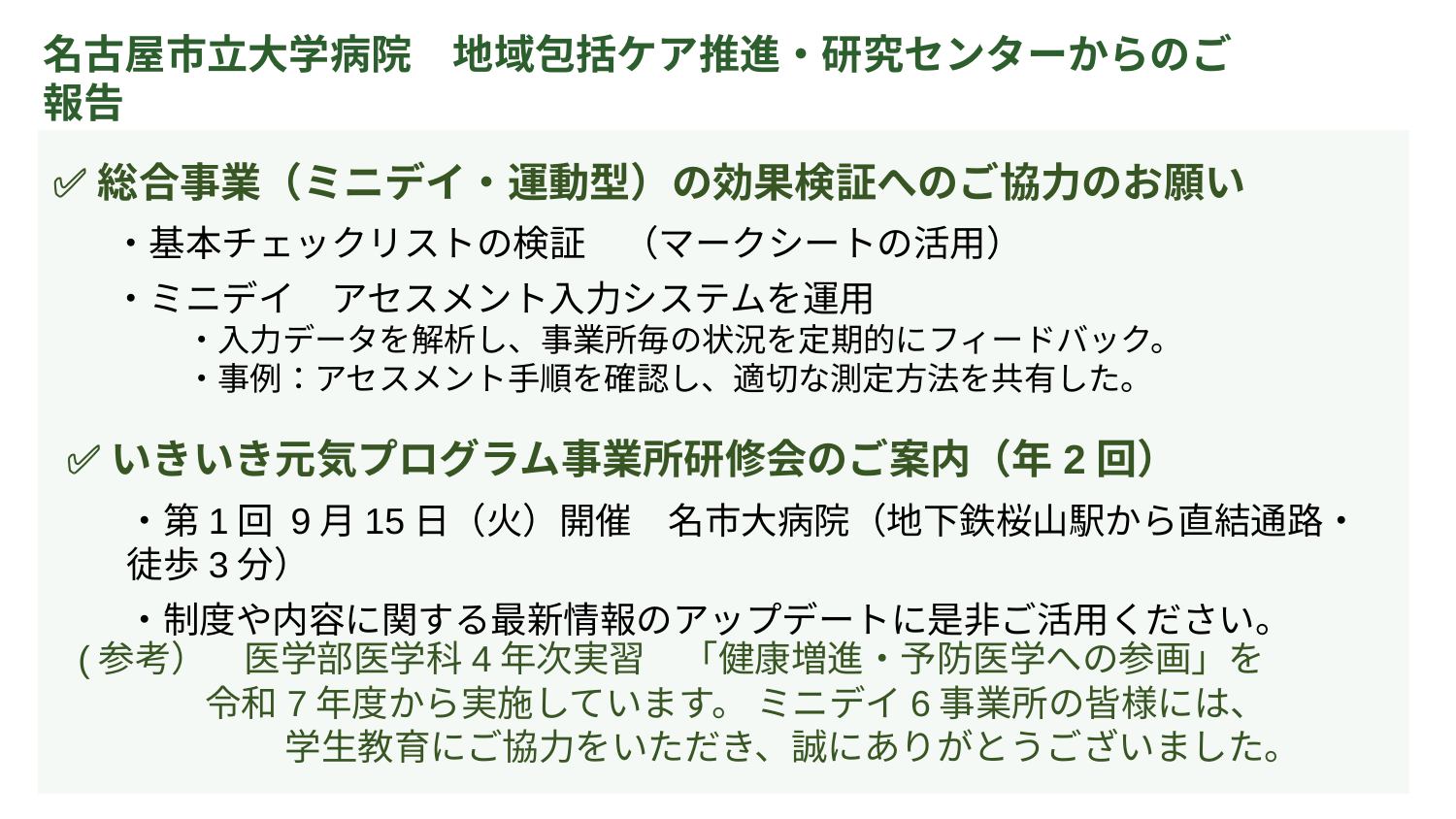

名古屋市立大学病院　地域包括ケア推進・研究センターからのご報告

✅総合事業（ミニデイ・運動型）の効果検証へのご協力のお願い
・基本チェックリストの検証　（マークシートの活用）
・ミニデイ　アセスメント入力システムを運用
・入力データを解析し、事業所毎の状況を定期的にフィードバック。
・事例：アセスメント手順を確認し、適切な測定方法を共有した。

✅いきいき元気プログラム事業所研修会のご案内（年2回）
・第1回 9月15日（火）開催　名市大病院（地下鉄桜山駅から直結通路・徒歩3分）
・制度や内容に関する最新情報のアップデートに是非ご活用ください。
 (参考）　医学部医学科4年次実習　「健康増進・予防医学への参画」を
　　        令和7年度から実施しています。 ミニデイ6事業所の皆様には、
　　　　　　学生教育にご協力をいただき、誠にありがとうございました。